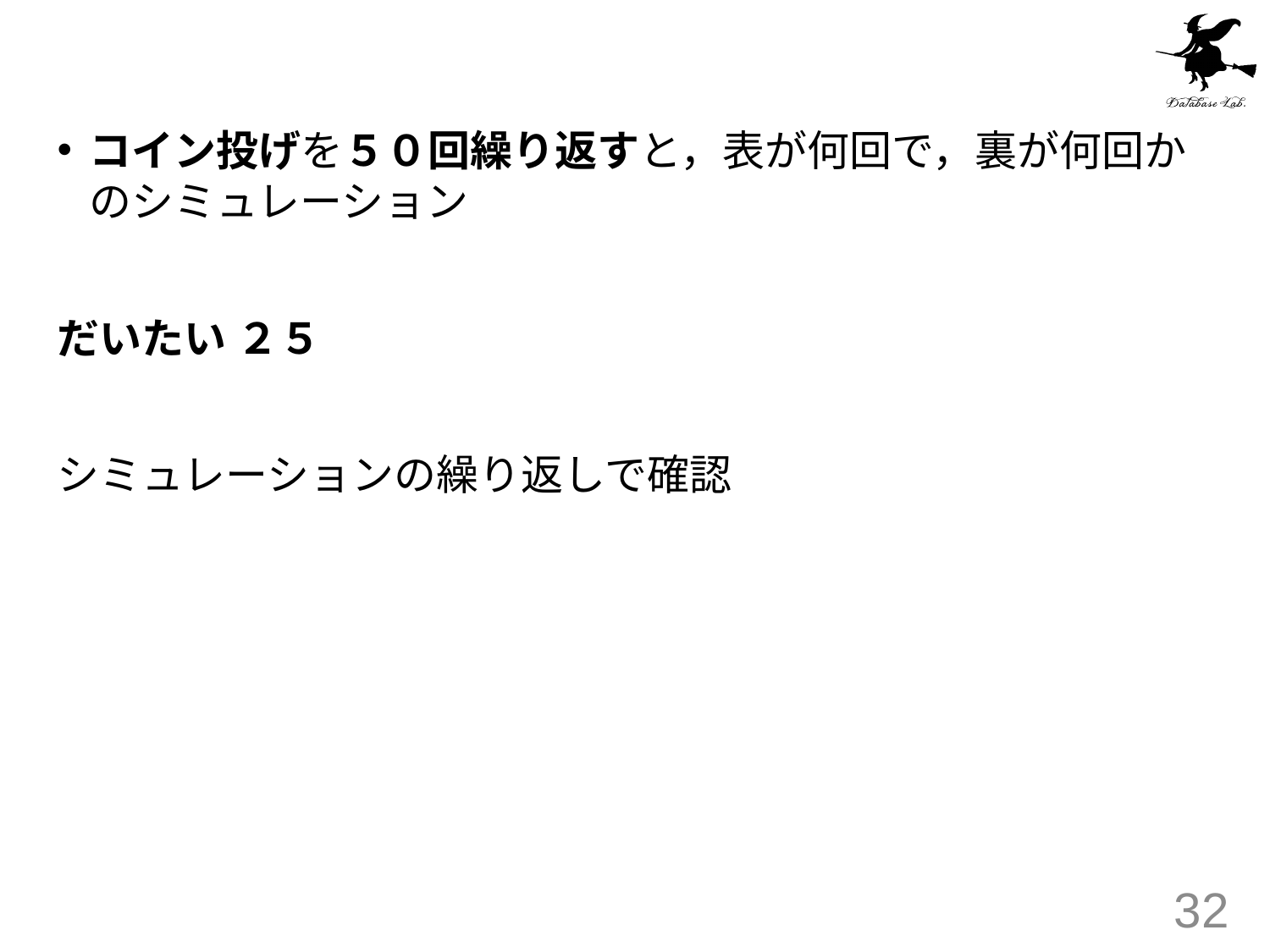

#
コイン投げを５０回繰り返すと，表が何回で，裏が何回かのシミュレーション

だいたい ２５

シミュレーションの繰り返しで確認
32